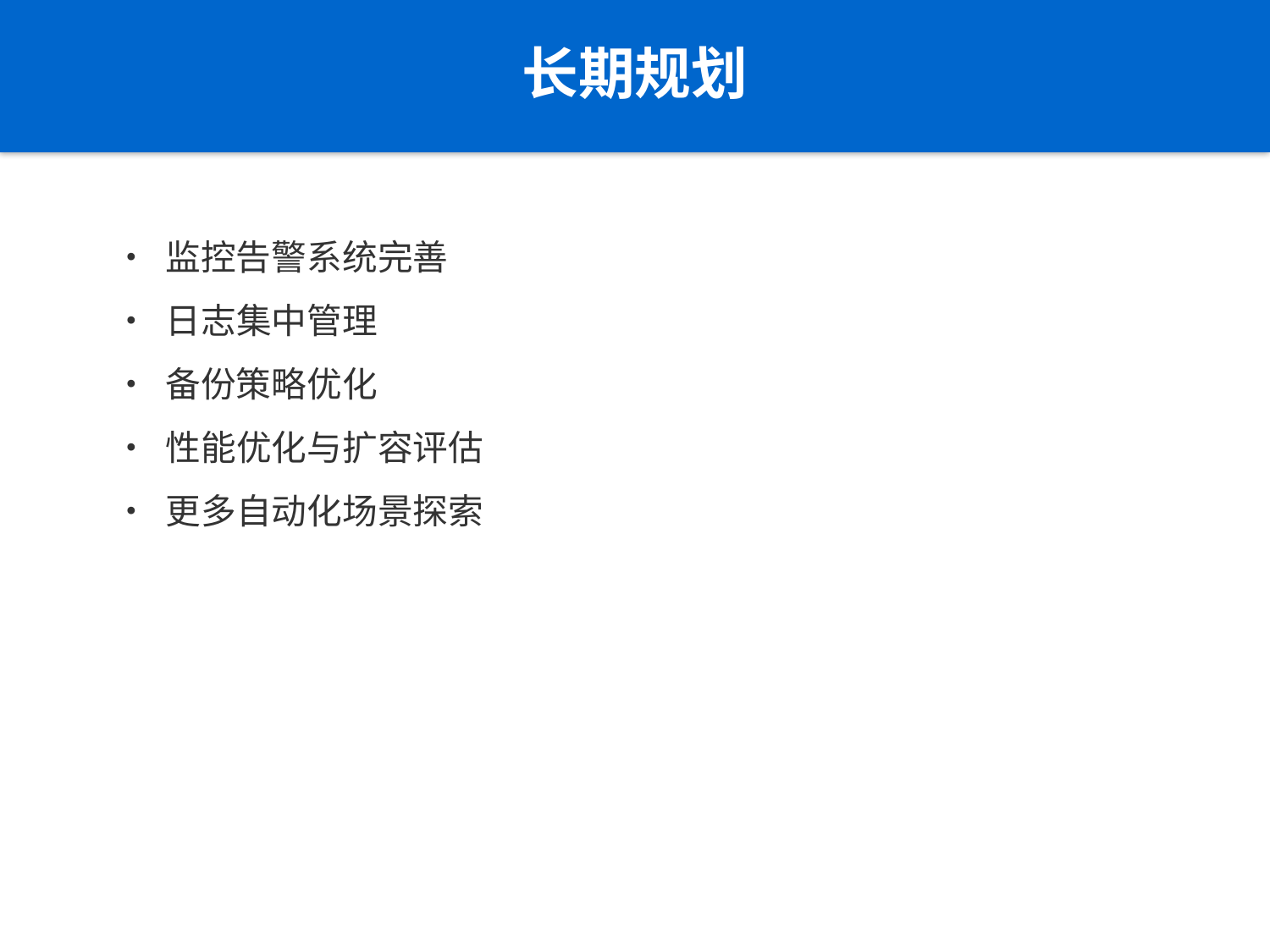

长期规划
• 监控告警系统完善
• 日志集中管理
• 备份策略优化
• 性能优化与扩容评估
• 更多自动化场景探索